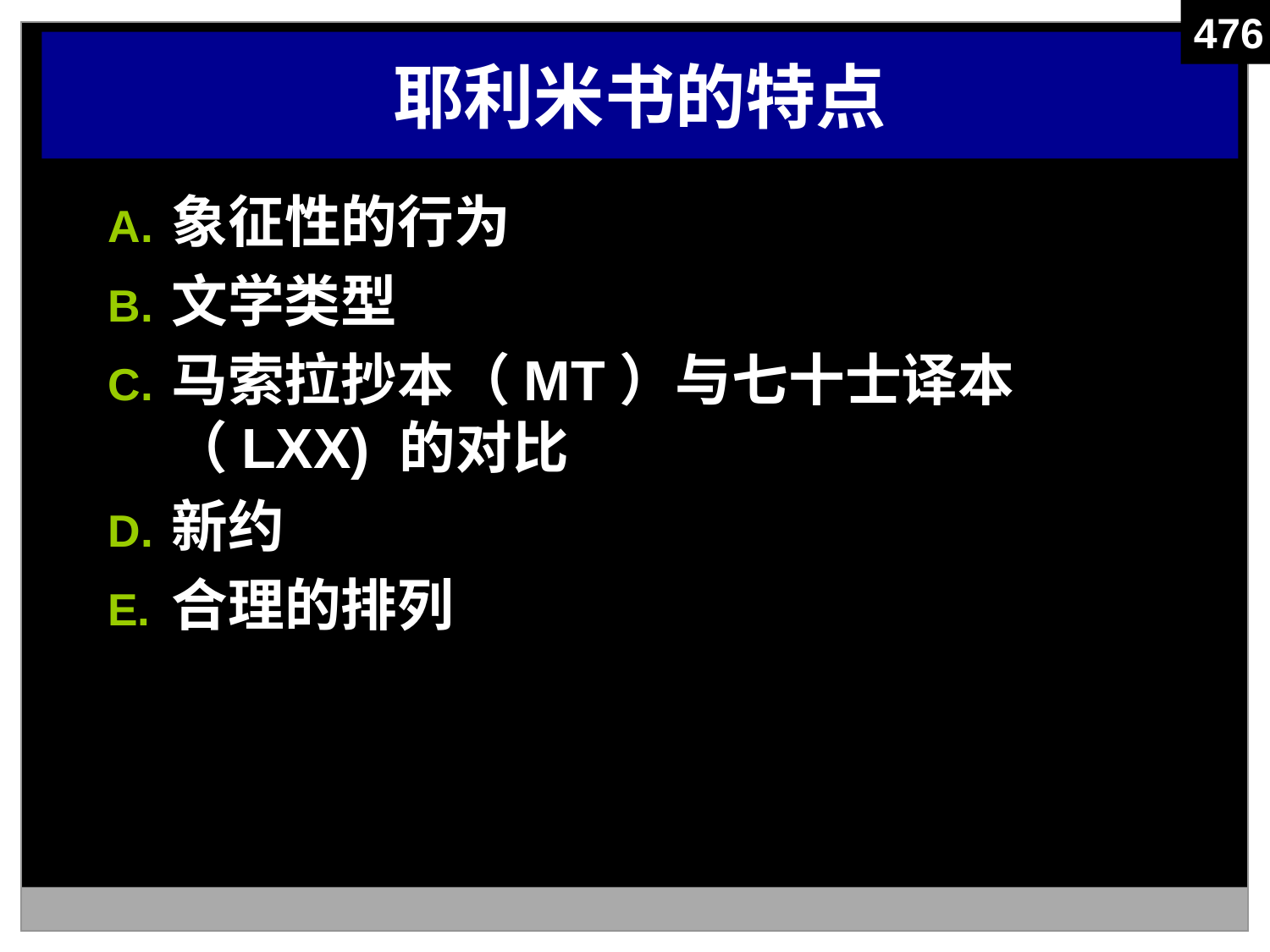

476
耶利米书的特点

象征性的行为
文学类型
马索拉抄本（MT）与七十士译本 （LXX) 的对比
新约
合理的排列